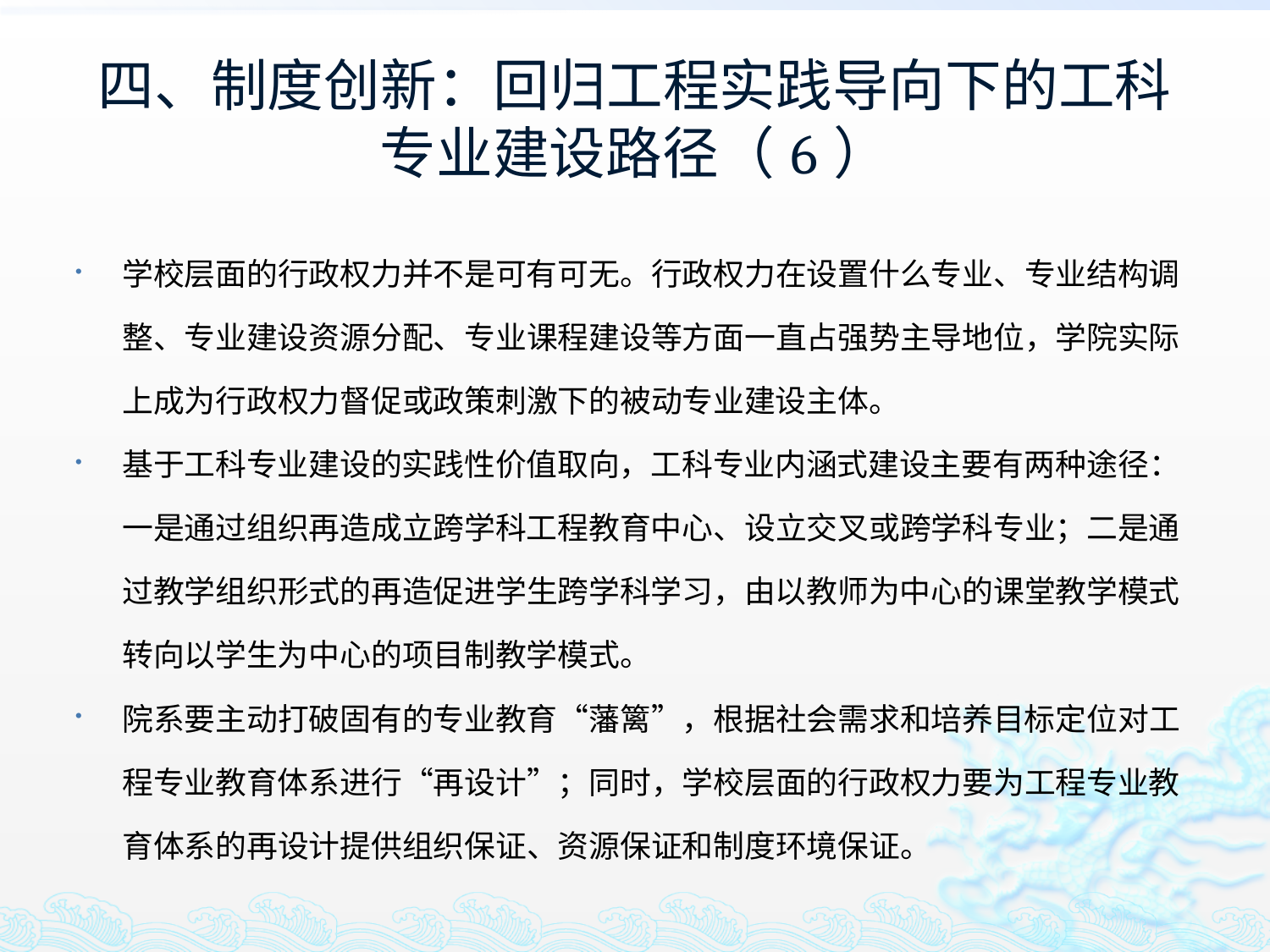

# 四、制度创新：回归工程实践导向下的工科专业建设路径（6）
学校层面的行政权力并不是可有可无。行政权力在设置什么专业、专业结构调整、专业建设资源分配、专业课程建设等方面一直占强势主导地位，学院实际上成为行政权力督促或政策刺激下的被动专业建设主体。
基于工科专业建设的实践性价值取向，工科专业内涵式建设主要有两种途径：一是通过组织再造成立跨学科工程教育中心、设立交叉或跨学科专业；二是通过教学组织形式的再造促进学生跨学科学习，由以教师为中心的课堂教学模式转向以学生为中心的项目制教学模式。
院系要主动打破固有的专业教育“藩篱”，根据社会需求和培养目标定位对工程专业教育体系进行“再设计”；同时，学校层面的行政权力要为工程专业教育体系的再设计提供组织保证、资源保证和制度环境保证。